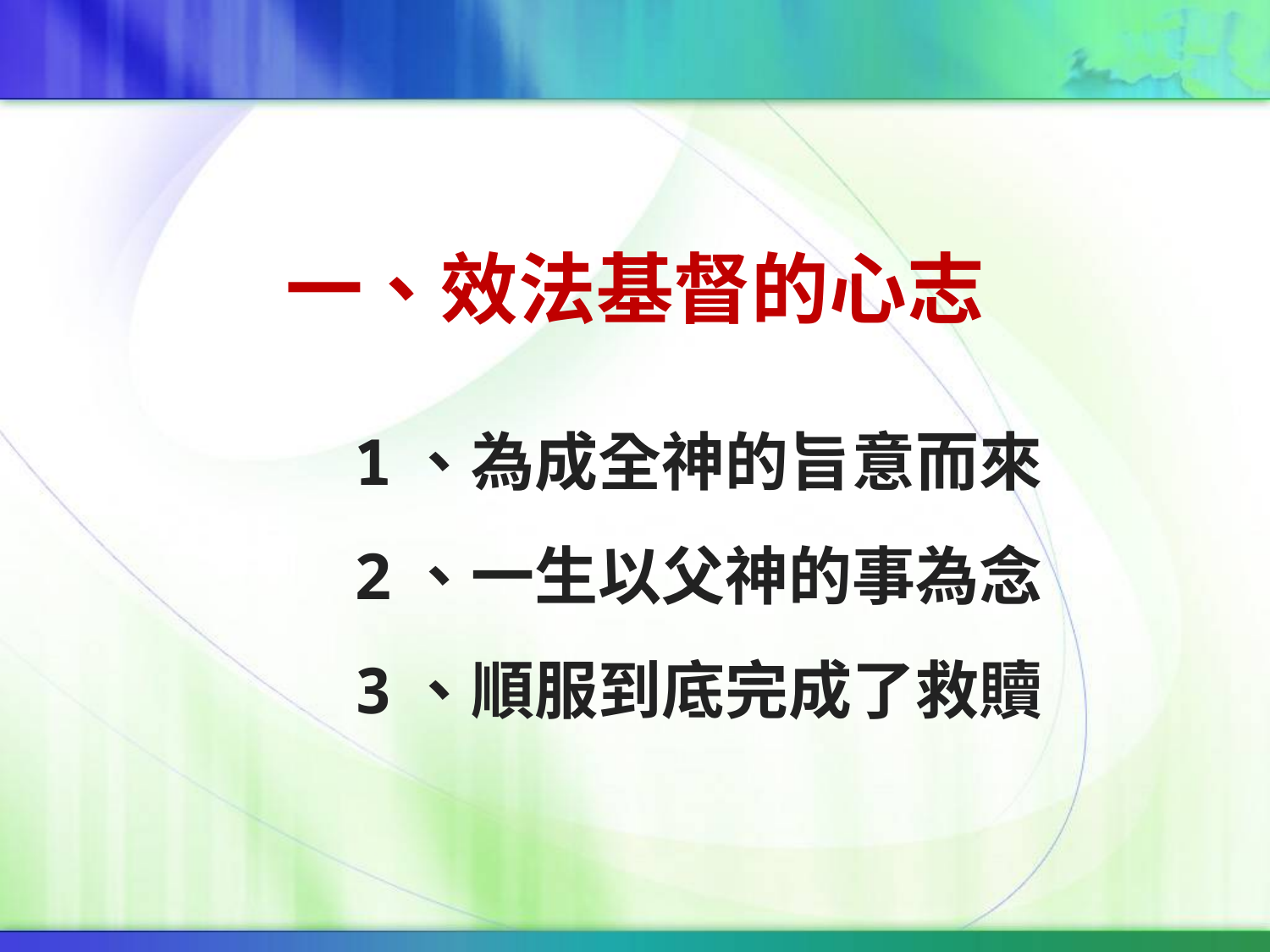

一、效法基督的心志

1、為成全神的旨意而來
2、一生以父神的事為念
3、順服到底完成了救贖